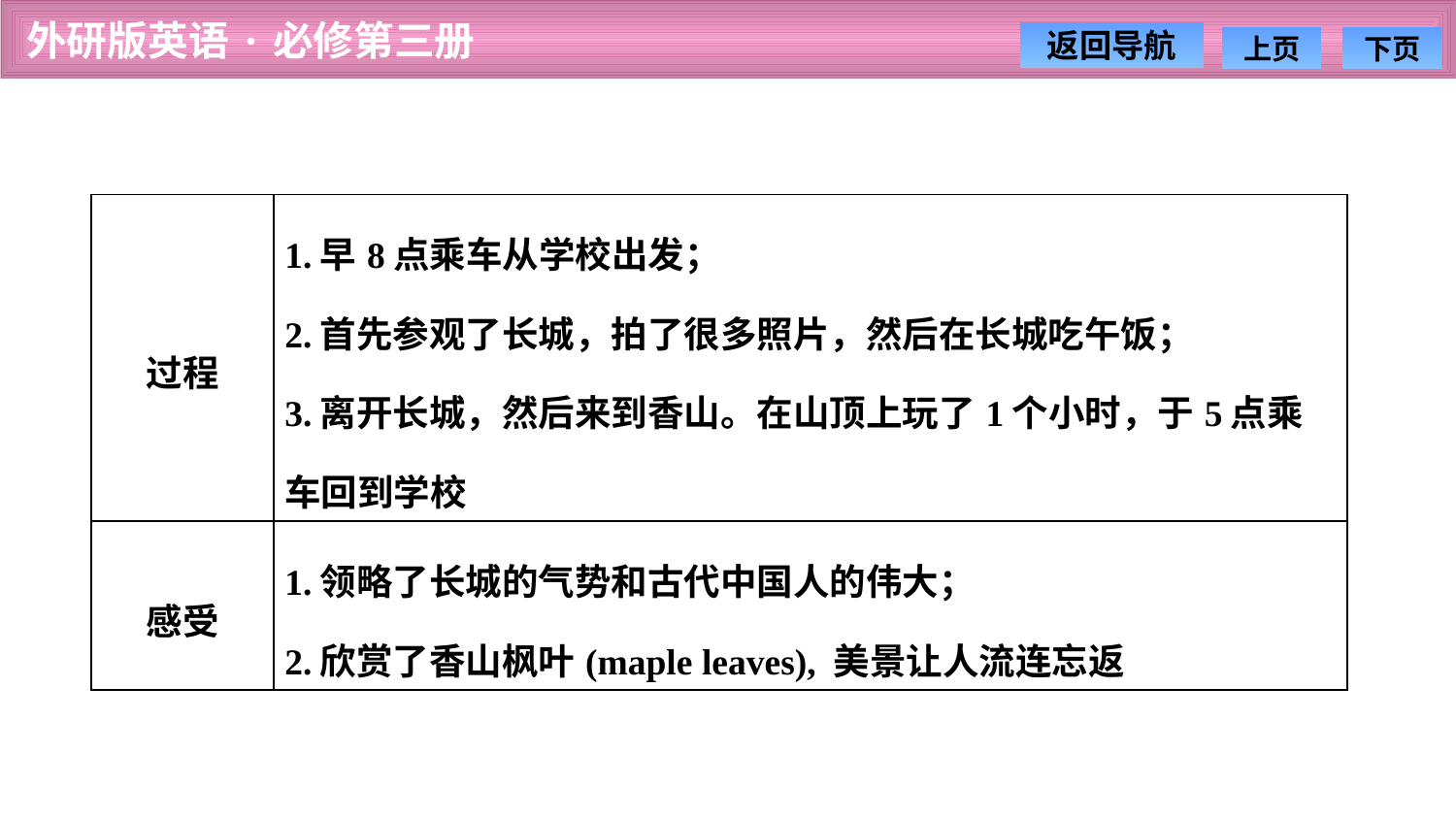

| 过程 | 1.早8点乘车从学校出发； 2.首先参观了长城，拍了很多照片，然后在长城吃午饭； 3.离开长城，然后来到香山。在山顶上玩了1个小时，于5点乘车回到学校 |
| --- | --- |
| 感受 | 1.领略了长城的气势和古代中国人的伟大； 2.欣赏了香山枫叶(maple leaves), 美景让人流连忘返 |